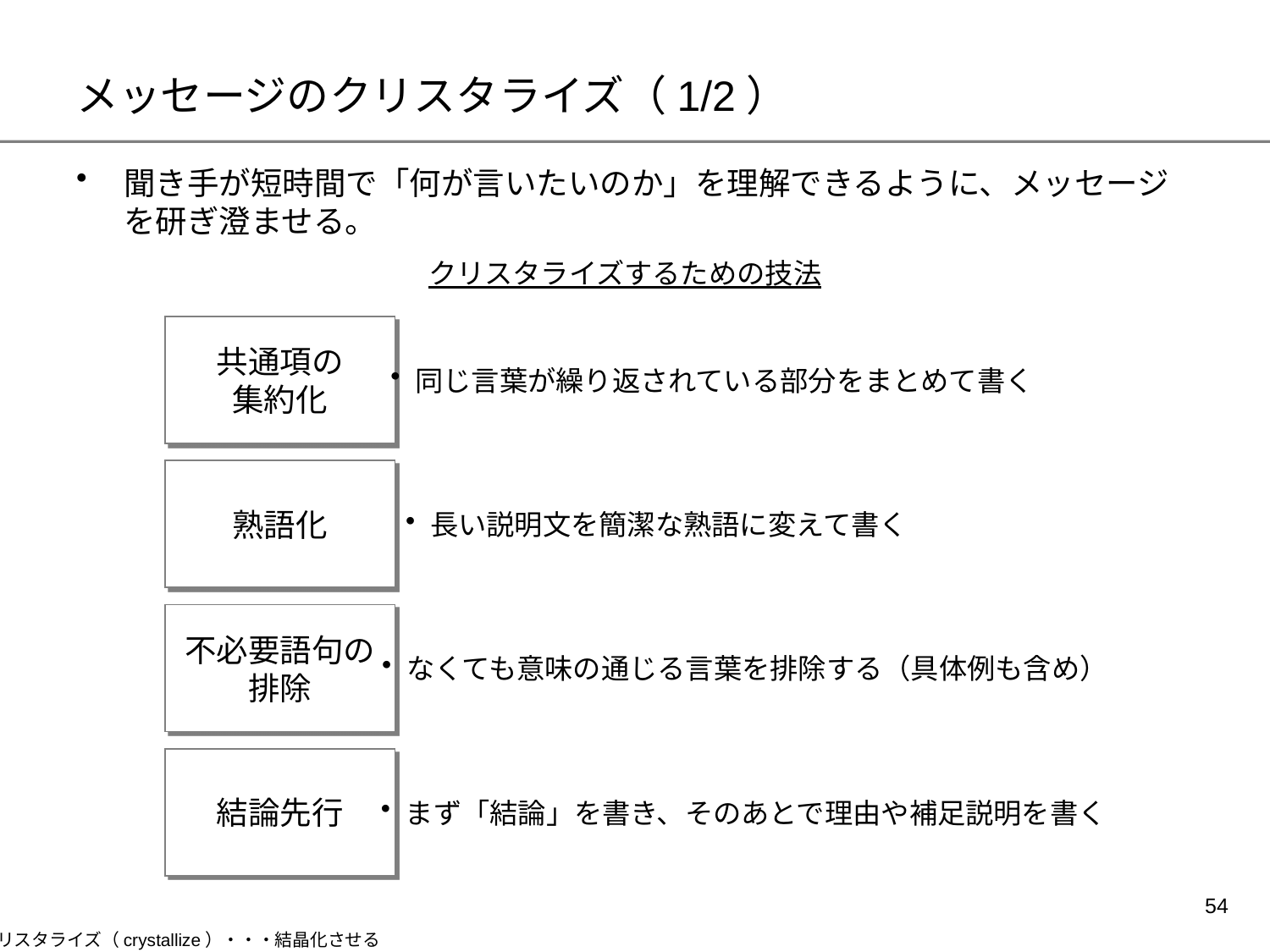

# メッセージのクリスタライズ（1/2）
聞き手が短時間で「何が言いたいのか」を理解できるように、メッセージを研ぎ澄ませる。
クリスタライズするための技法
共通項の
集約化
同じ言葉が繰り返されている部分をまとめて書く
熟語化
長い説明文を簡潔な熟語に変えて書く
不必要語句の
排除
なくても意味の通じる言葉を排除する（具体例も含め）
結論先行
まず「結論」を書き、そのあとで理由や補足説明を書く
54
クリスタライズ（crystallize）・・・結晶化させる